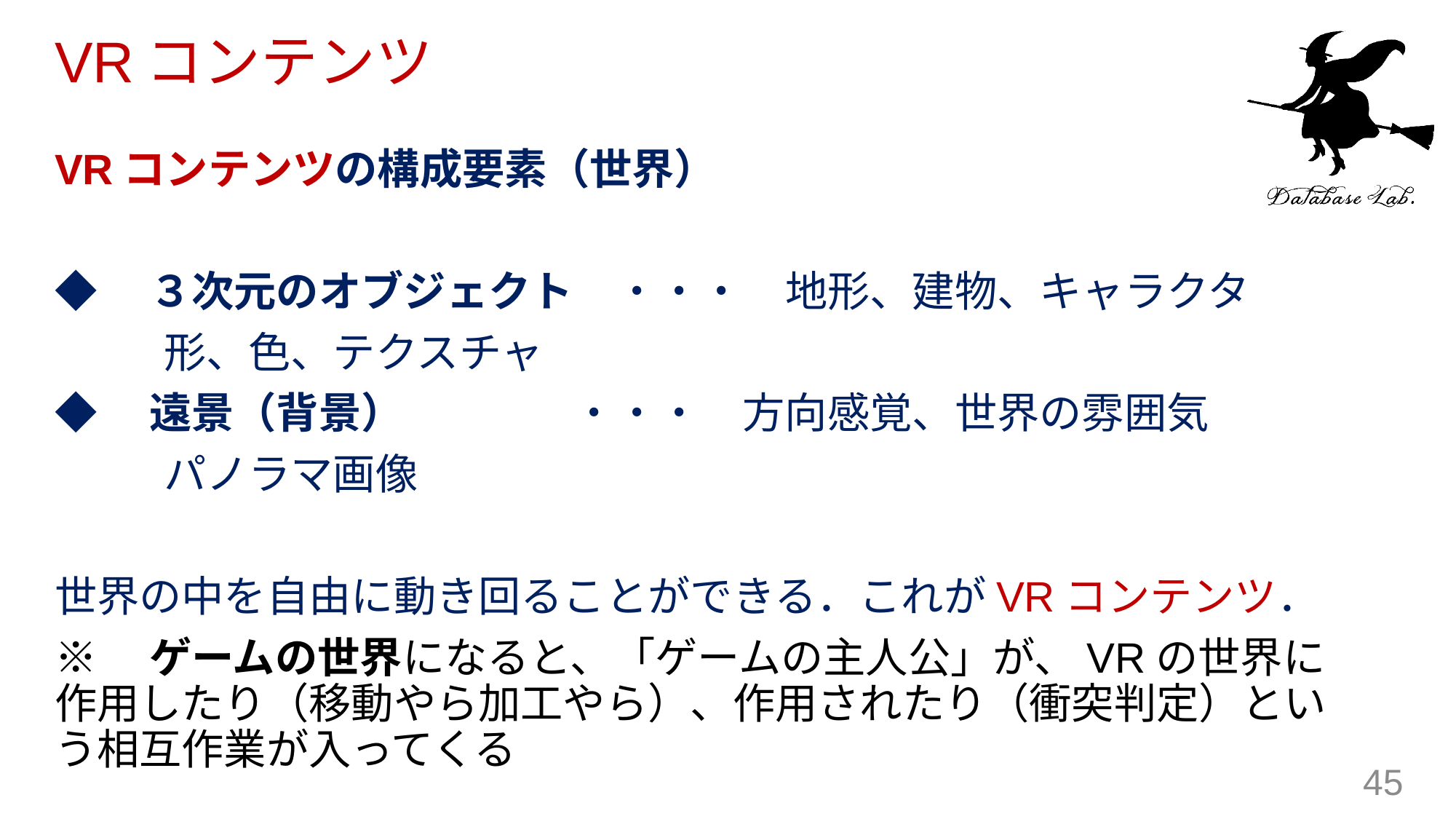

# VRコンテンツ
VRコンテンツの構成要素（世界）

◆　３次元のオブジェクト　・・・　地形、建物、キャラクタ
	形、色、テクスチャ
◆　遠景（背景）　　　　・・・　方向感覚、世界の雰囲気
	パノラマ画像

世界の中を自由に動き回ることができる．これがVRコンテンツ．
※　ゲームの世界になると、「ゲームの主人公」が、VRの世界に作用したり（移動やら加工やら）、作用されたり（衝突判定）という相互作業が入ってくる

45